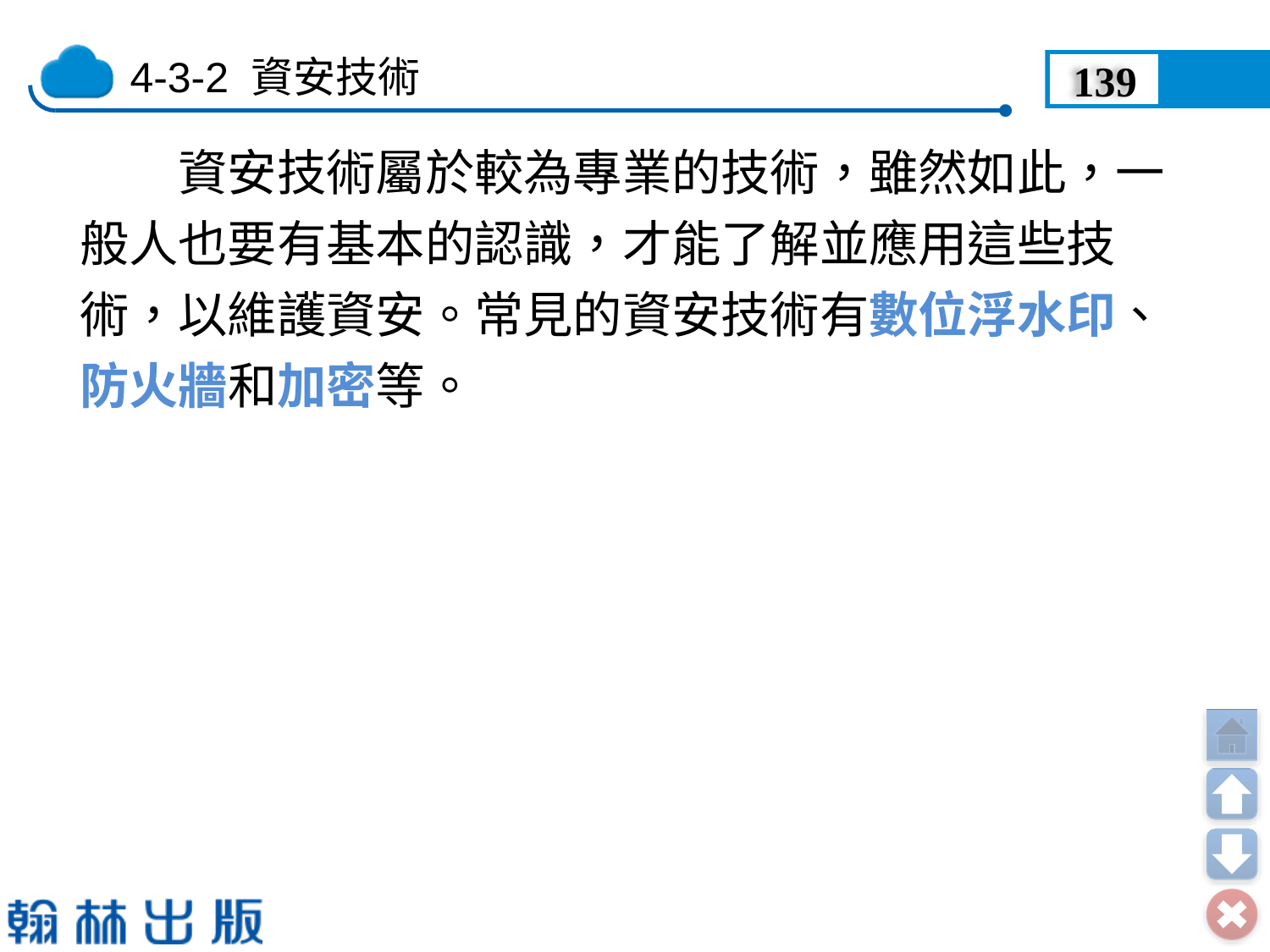

139
　　資安技術屬於較為專業的技術，雖然如此，一般人也要有基本的認識，才能了解並應用這些技術，以維護資安。常見的資安技術有數位浮水印、防火牆和加密等。